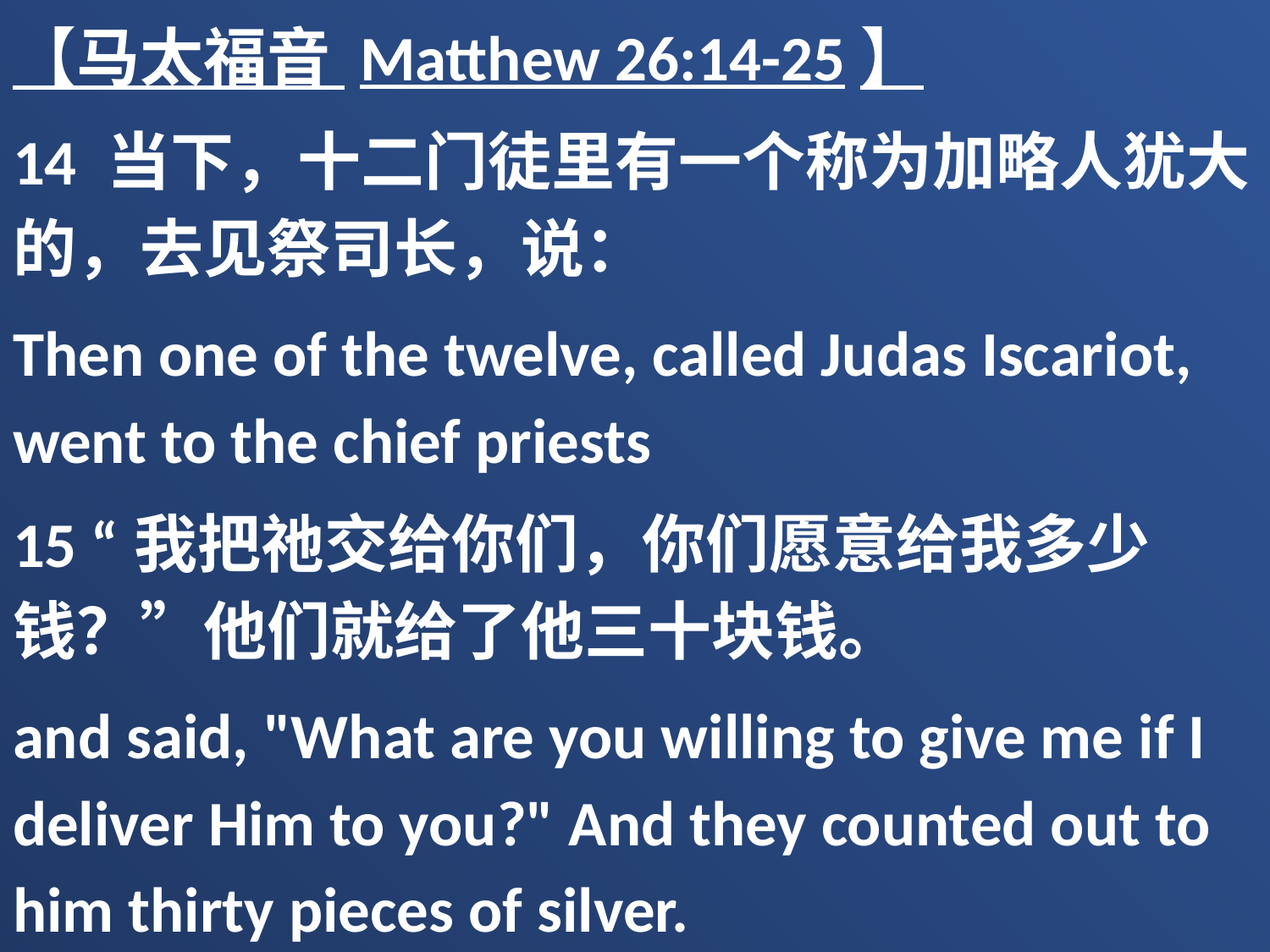

【马太福音 Matthew 26:14-25】
14 当下，十二门徒里有一个称为加略人犹大的，去见祭司长，说：
Then one of the twelve, called Judas Iscariot, went to the chief priests
15 “我把祂交给你们，你们愿意给我多少钱？”他们就给了他三十块钱。
and said, "What are you willing to give me if I deliver Him to you?" And they counted out to him thirty pieces of silver.